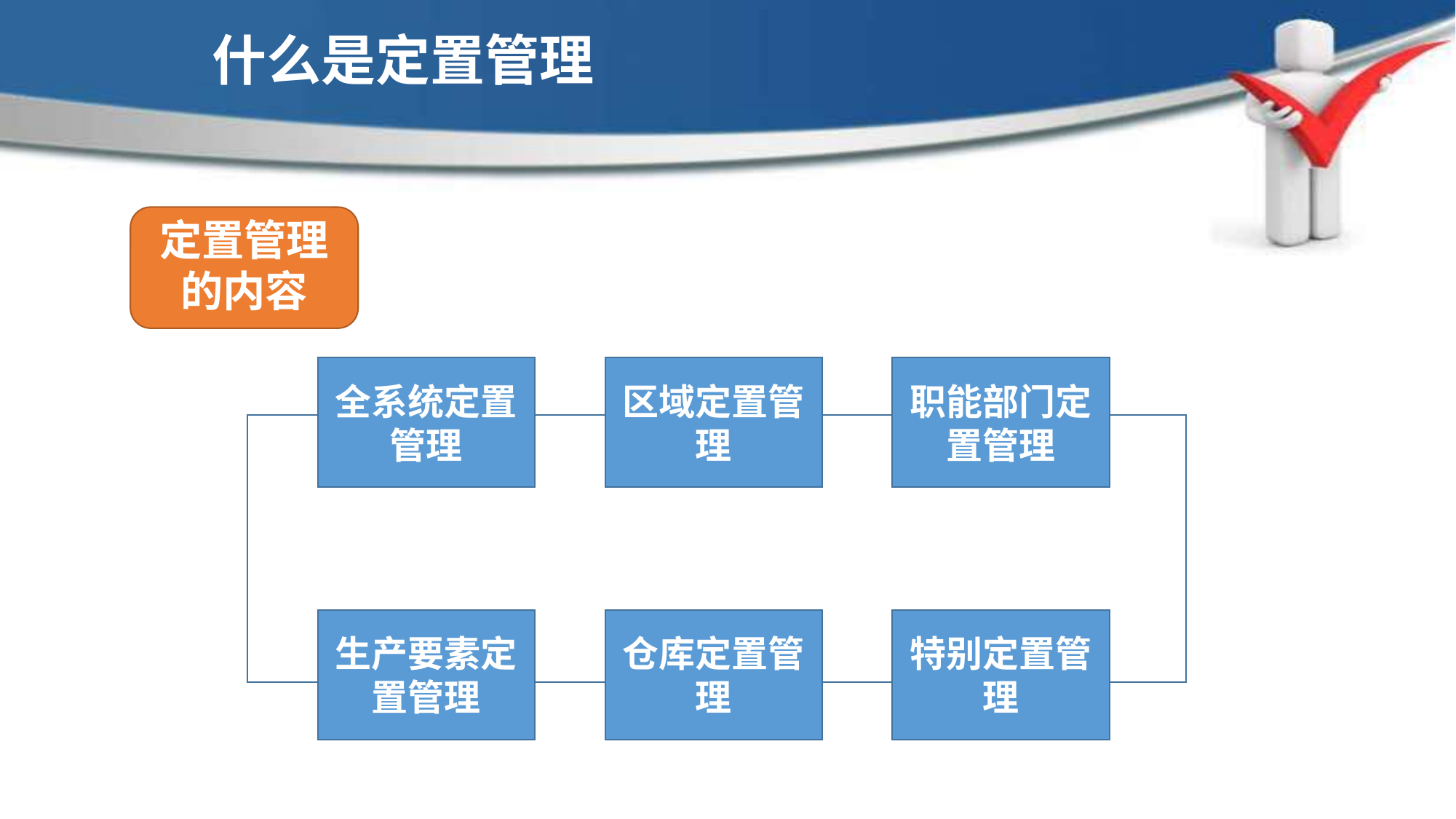

什么是定置管理

定置管理
的内容

全系统定置管理
区域定置管理
职能部门定置管理

生产要素定置管理
仓库定置管理
特别定置管理
现场6S定置管理